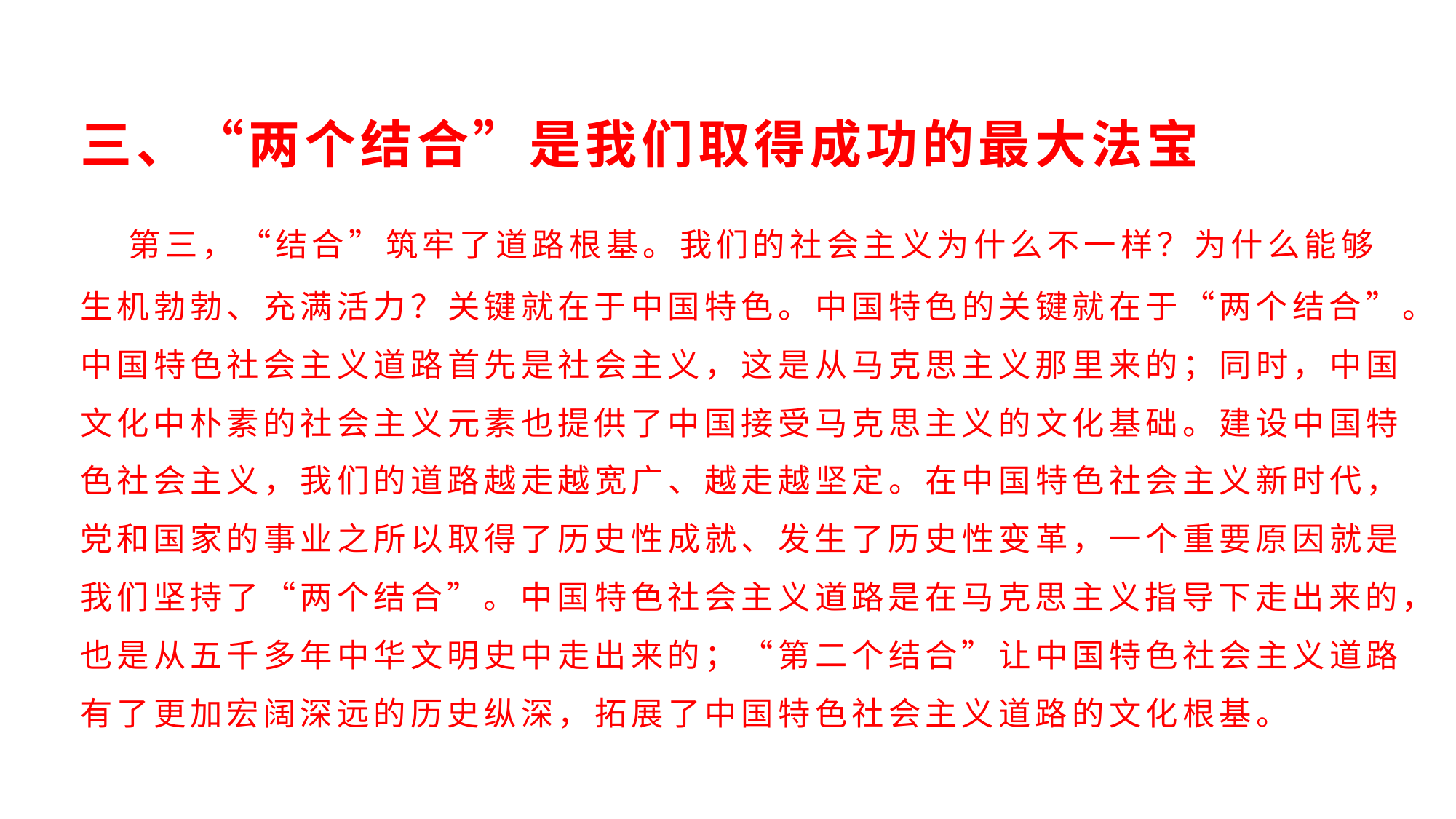

# 三、“两个结合”是我们取得成功的最大法宝 第三，“结合”筑牢了道路根基。我们的社会主义为什么不一样？为什么能够生机勃勃、充满活力？关键就在于中国特色。中国特色的关键就在于“两个结合”。中国特色社会主义道路首先是社会主义，这是从马克思主义那里来的；同时，中国文化中朴素的社会主义元素也提供了中国接受马克思主义的文化基础。建设中国特色社会主义，我们的道路越走越宽广、越走越坚定。在中国特色社会主义新时代，党和国家的事业之所以取得了历史性成就、发生了历史性变革，一个重要原因就是我们坚持了“两个结合”。中国特色社会主义道路是在马克思主义指导下走出来的，也是从五千多年中华文明史中走出来的；“第二个结合”让中国特色社会主义道路有了更加宏阔深远的历史纵深，拓展了中国特色社会主义道路的文化根基。